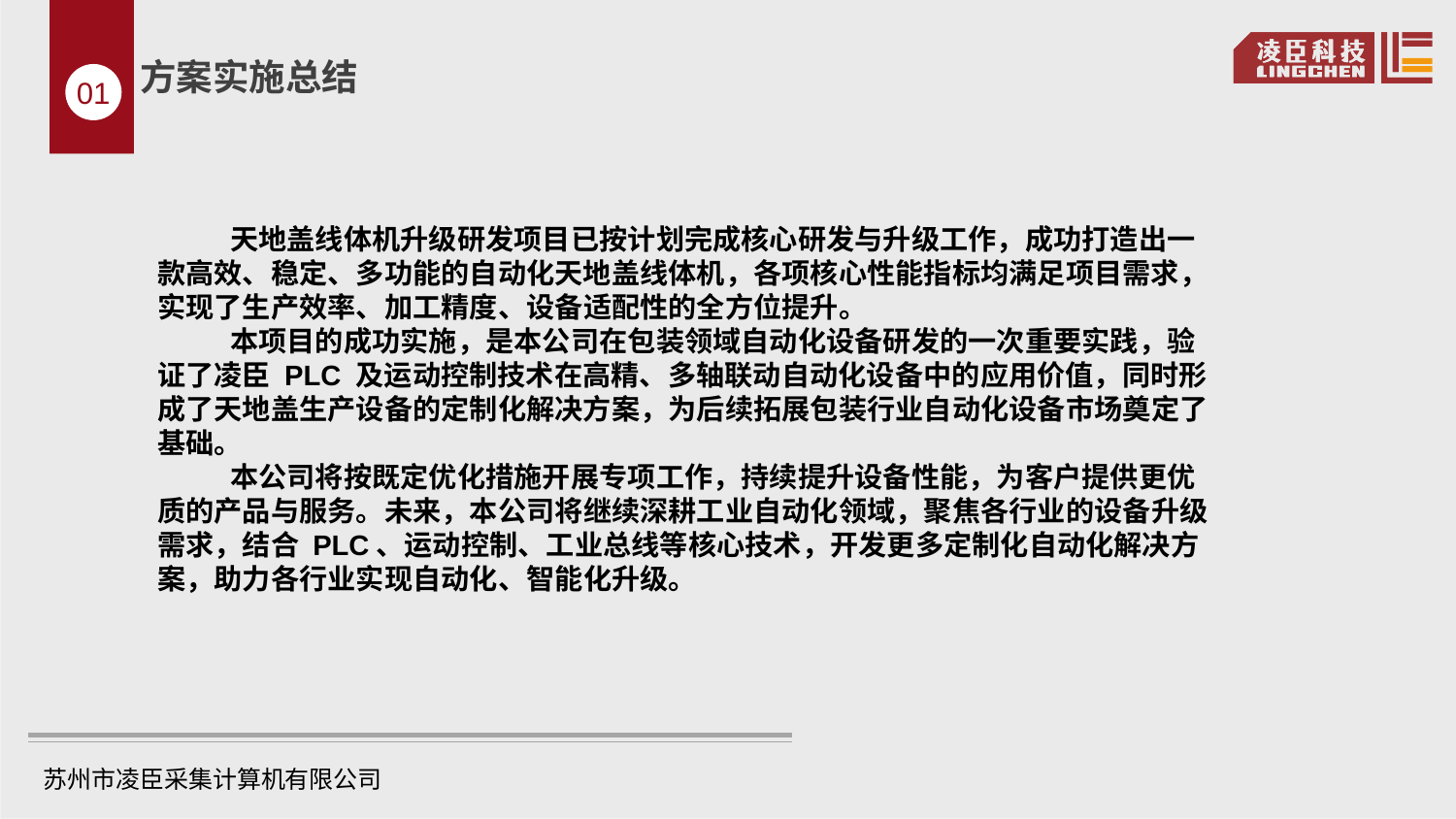

方案实施总结

01
天地盖线体机升级研发项目已按计划完成核心研发与升级工作，成功打造出一款高效、稳定、多功能的自动化天地盖线体机，各项核心性能指标均满足项目需求，实现了生产效率、加工精度、设备适配性的全方位提升。
本项目的成功实施，是本公司在包装领域自动化设备研发的一次重要实践，验证了凌臣 PLC 及运动控制技术在高精、多轴联动自动化设备中的应用价值，同时形成了天地盖生产设备的定制化解决方案，为后续拓展包装行业自动化设备市场奠定了基础。
本公司将按既定优化措施开展专项工作，持续提升设备性能，为客户提供更优质的产品与服务。未来，本公司将继续深耕工业自动化领域，聚焦各行业的设备升级需求，结合 PLC、运动控制、工业总线等核心技术，开发更多定制化自动化解决方案，助力各行业实现自动化、智能化升级。